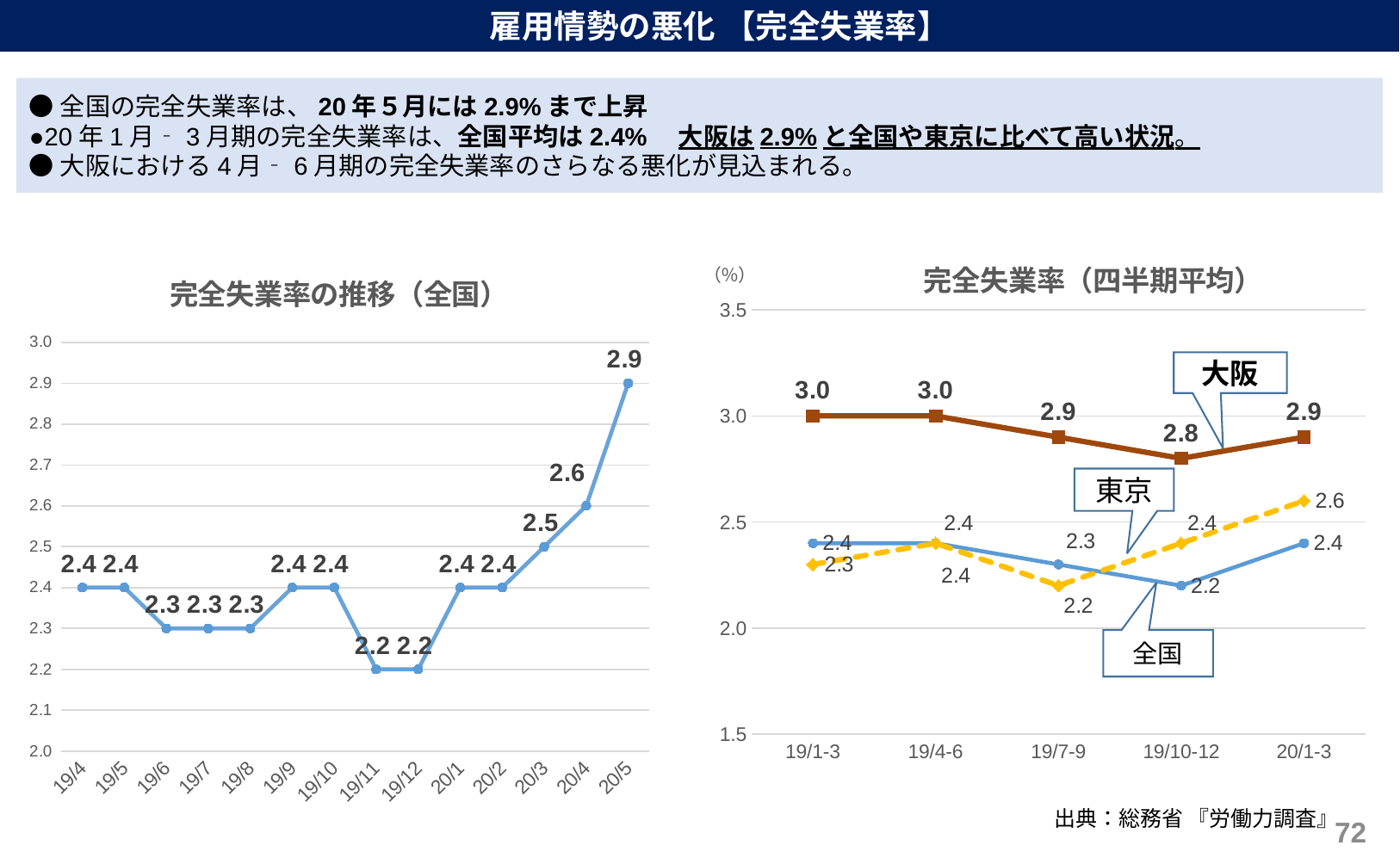

雇用情勢の悪化 【完全失業率】
●全国の完全失業率は、20年５月には2.9%まで上昇
●20年1月‐3月期の完全失業率は、全国平均は2.4%　大阪は2.9%と全国や東京に比べて高い状況。
●大阪における4月‐6月期の完全失業率のさらなる悪化が見込まれる。

### Chart: 完全失業率の推移（全国）

| Category |  |
|---|---|
| 19/4 | 2.4 |
| 19/5 | 2.4 |
| 19/6 | 2.3 |
| 19/7 | 2.3 |
| 19/8 | 2.3 |
| 19/9 | 2.4 |
| 19/10 | 2.4 |
| 19/11 | 2.2 |
| 19/12 | 2.2 |
| 20/1 | 2.4 |
| 20/2 | 2.4 |
| 20/3 | 2.5 |
| 20/4 | 2.6 |
| 20/5 | 2.9 |

### Chart: 完全失業率（四半期平均）

| Category | 全国 | 東京都 | 大阪府 |
|---|---|---|---|
| 19/1-3 | 2.4 | 2.3 | 3.0 |
| 19/4-6 | 2.4 | 2.4 | 3.0 |
| 19/7-9 | 2.3 | 2.2 | 2.9 |
| 19/10-12 | 2.2 | 2.4 | 2.8 |
| 20/1-3 | 2.4 | 2.6 | 2.9 |
大阪
東京
全国
出典：総務省 『労働力調査』
72